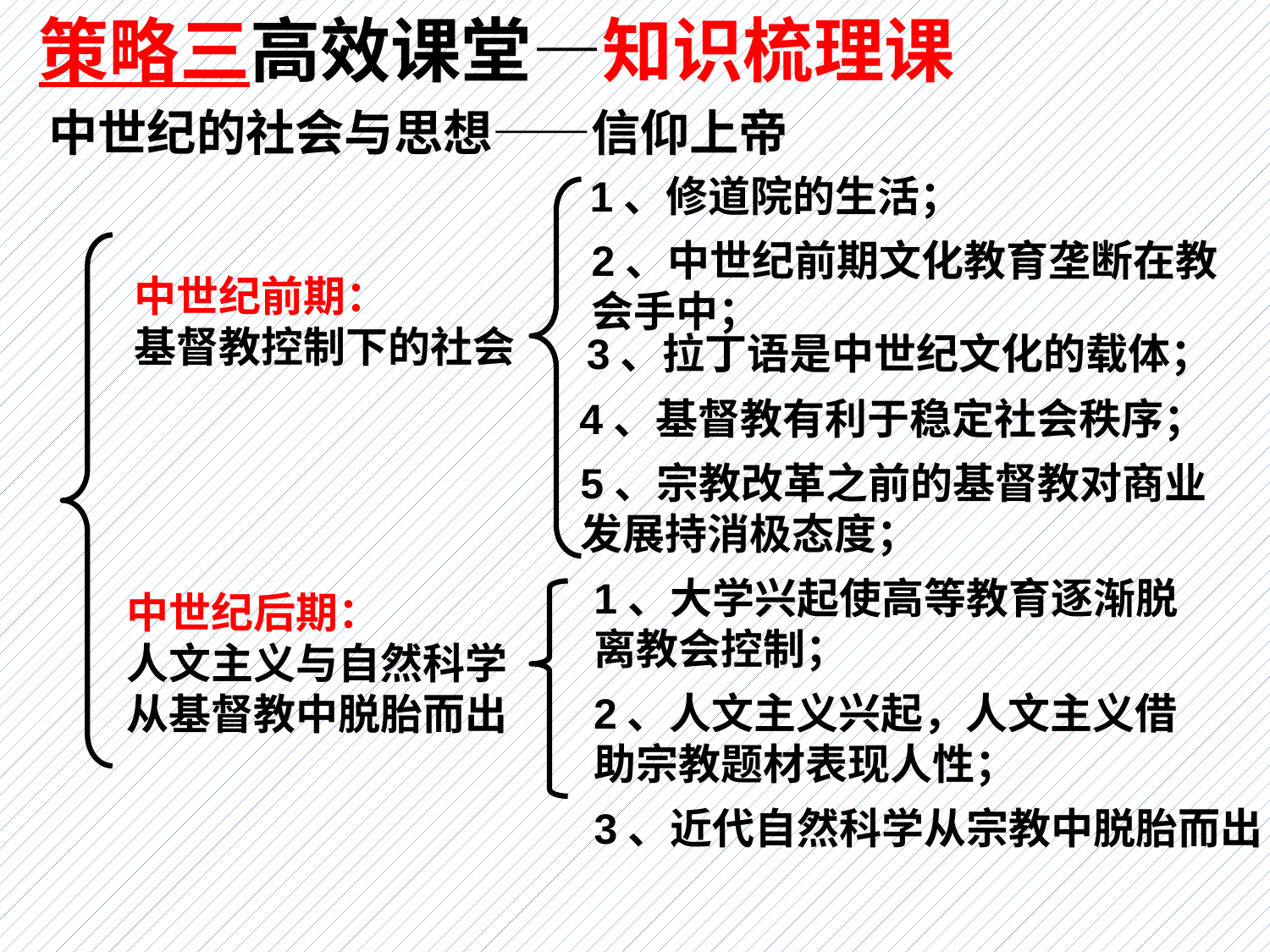

策略三高效课堂—知识梳理课
中世纪的社会与思想——信仰上帝
1、修道院的生活；

2、中世纪前期文化教育垄断在教会手中；

中世纪前期：
基督教控制下的社会
3、拉丁语是中世纪文化的载体；
4、基督教有利于稳定社会秩序；
5、宗教改革之前的基督教对商业发展持消极态度；
1、大学兴起使高等教育逐渐脱离教会控制；
中世纪后期：
人文主义与自然科学
从基督教中脱胎而出

2、人文主义兴起，人文主义借助宗教题材表现人性；
3、近代自然科学从宗教中脱胎而出